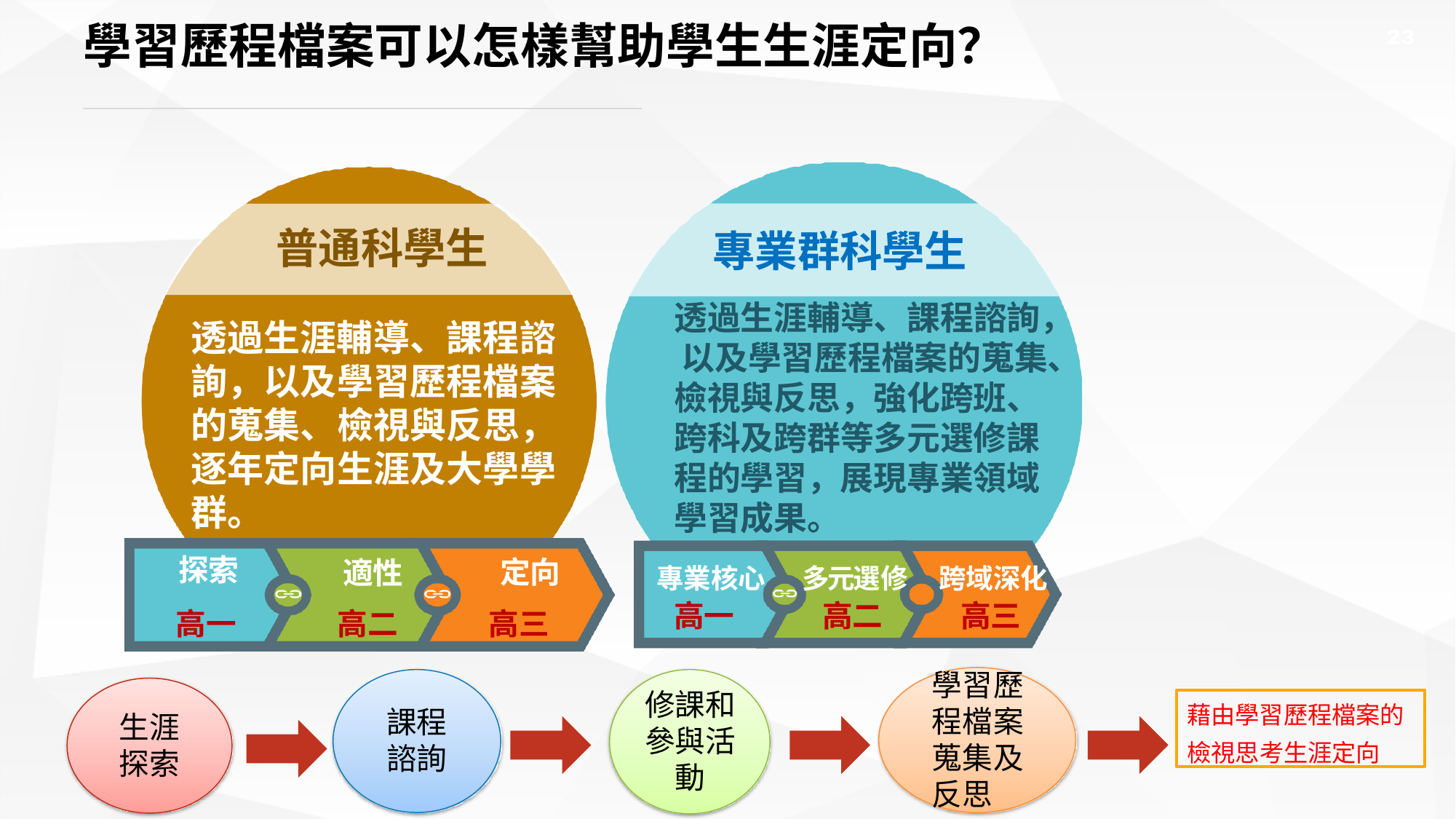

# 學習歷程檔案可以怎樣幫助學生生涯定向？
23

普通科學生
透過生涯輔導、課程諮詢，以及學習歷程檔案的蒐集、檢視與反思，逐年定向生涯及大學學群。
   專業群科學生

透過生涯輔導、課程諮詢， 以及學習歷程檔案的蒐集、檢視與反思，強化跨班、跨科及跨群等多元選修課程的學習，展現專業領域 學習成果。
探索 高一
定向 高三
適性 高二
專業核心	多元選修	跨域深化
高一	高二	高三

學習歷 程檔案 蒐集及 反思

修課和 參與活 動
藉由學習歷程檔案的 檢視思考生涯定向
課程 諮詢
生涯 探索